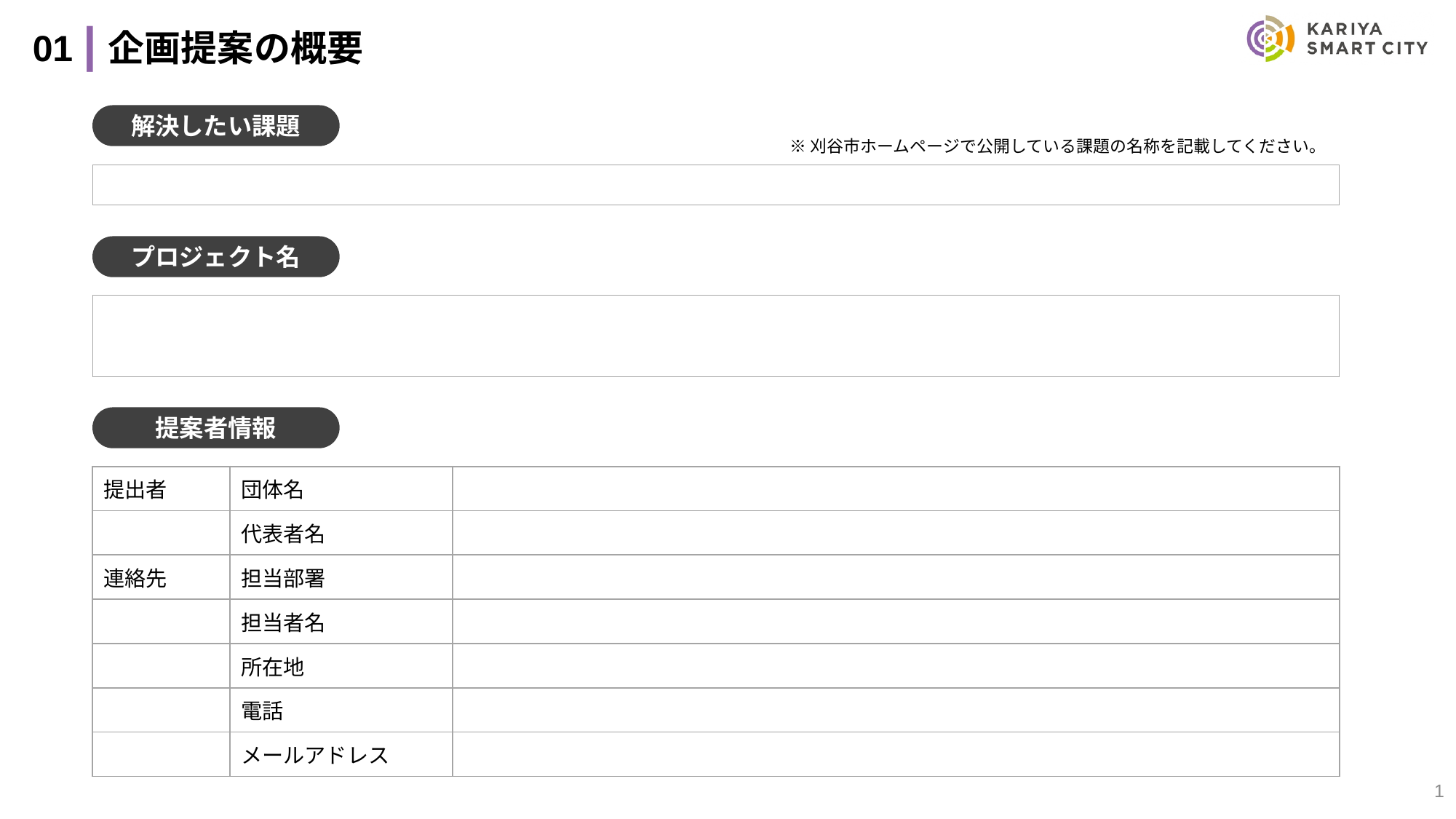

01 |企画提案の概要
解決したい課題
※刈谷市ホームページで公開している課題の名称を記載してください。

プロジェクト名

提案者情報
| 提出者 | 団体名 |  |
| --- | --- | --- |
|  | 代表者名 |  |
| 連絡先 | 担当部署 |  |
|  | 担当者名 |  |
|  | 所在地 |  |
|  | 電話 |  |
|  | メールアドレス |  |
1